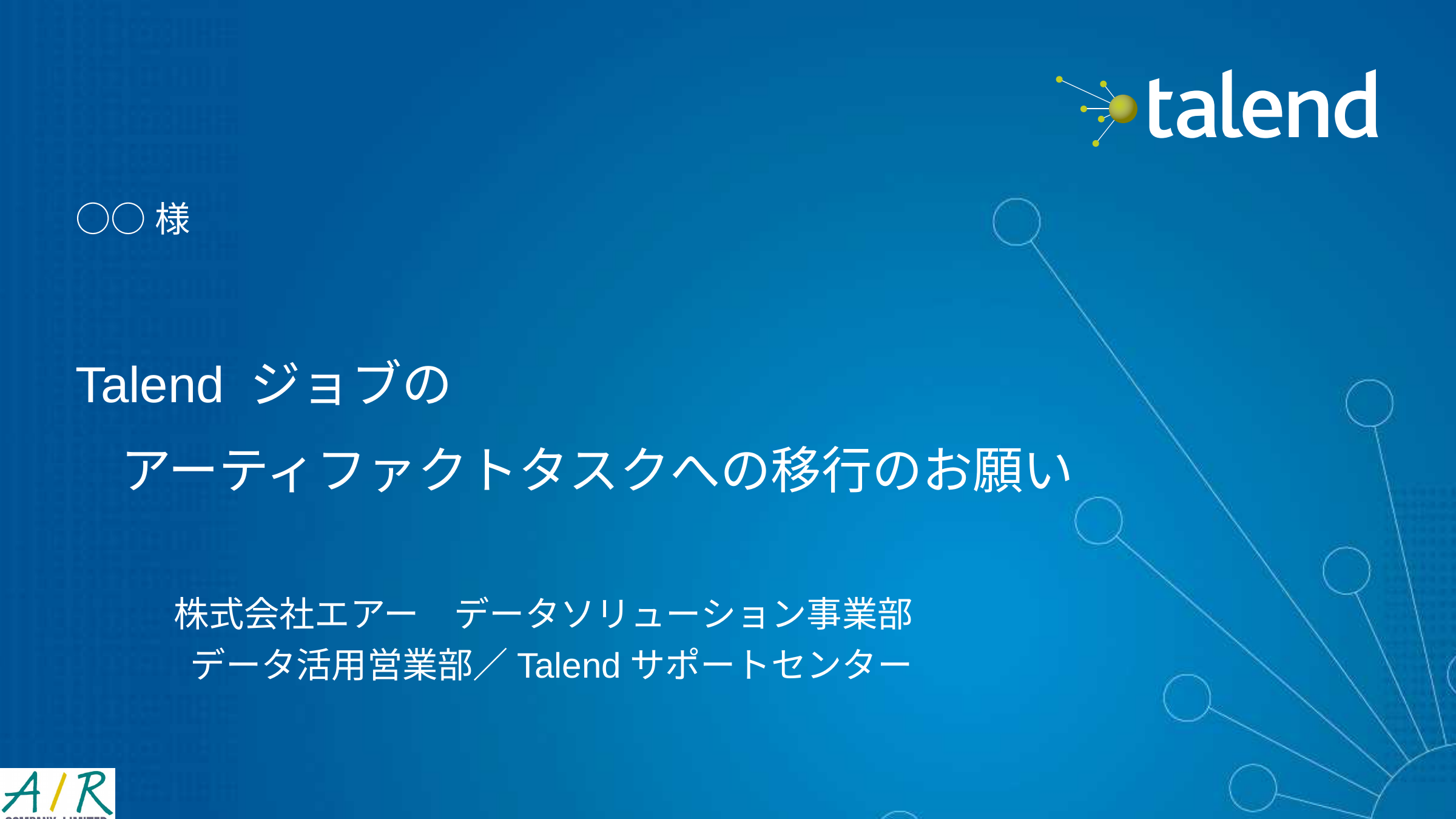

# ○○様 Talend ジョブの アーティファクトタスクへの移行のお願い
株式会社エアー　データソリューション事業部
データ活用営業部／Talendサポートセンター